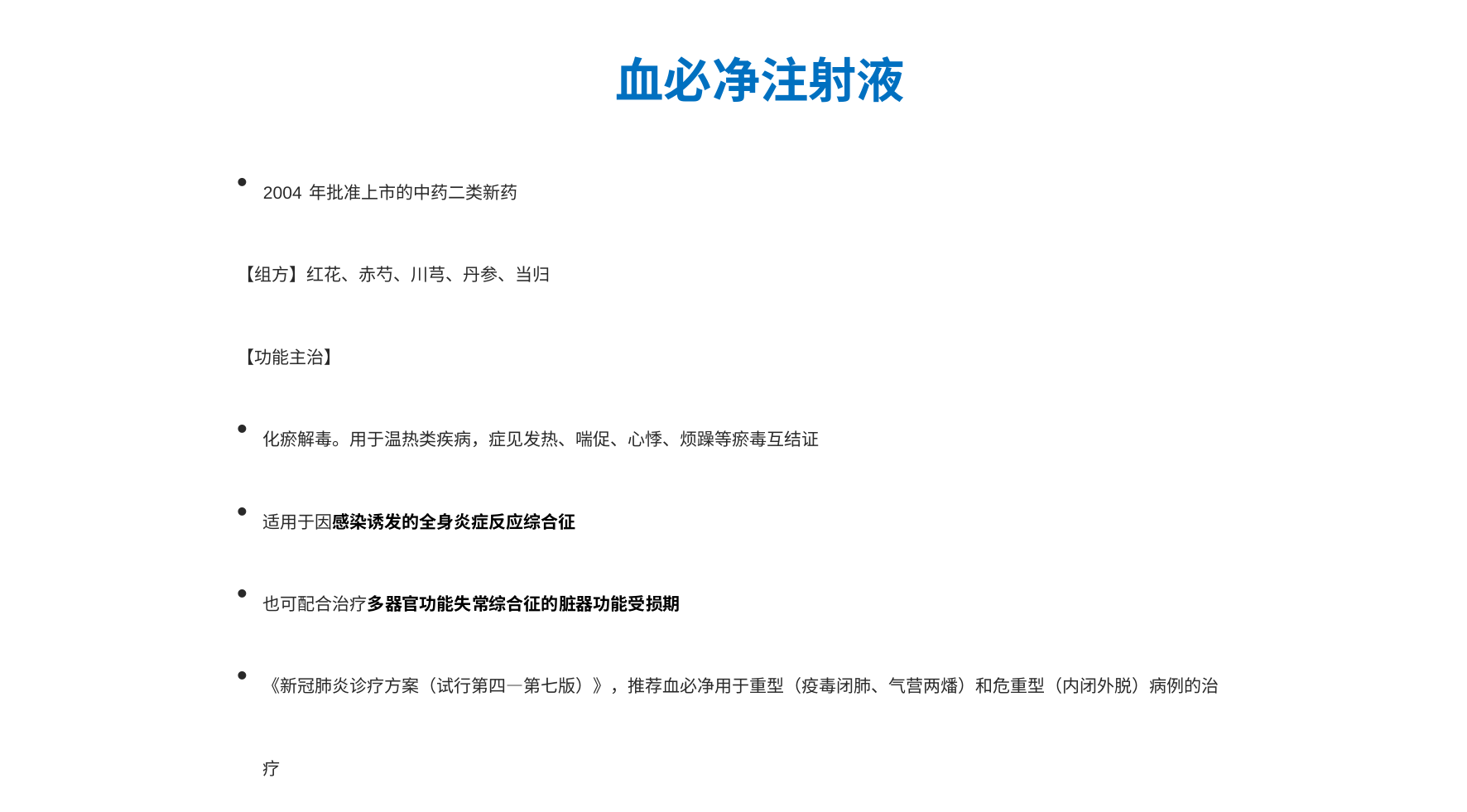

血必净注射液
2004年批准上市的中药二类新药
【组方】红花、赤芍、川芎、丹参、当归
【功能主治】
化瘀解毒。用于温热类疾病，症见发热、喘促、心悸、烦躁等瘀毒互结证
适用于因感染诱发的全身炎症反应综合征
也可配合治疗多器官功能失常综合征的脏器功能受损期
《新冠肺炎诊疗方案（试行第四—第七版）》，推荐血必净用于重型（疫毒闭肺、气营两燔）和危重型（内闭外脱）病例的治疗